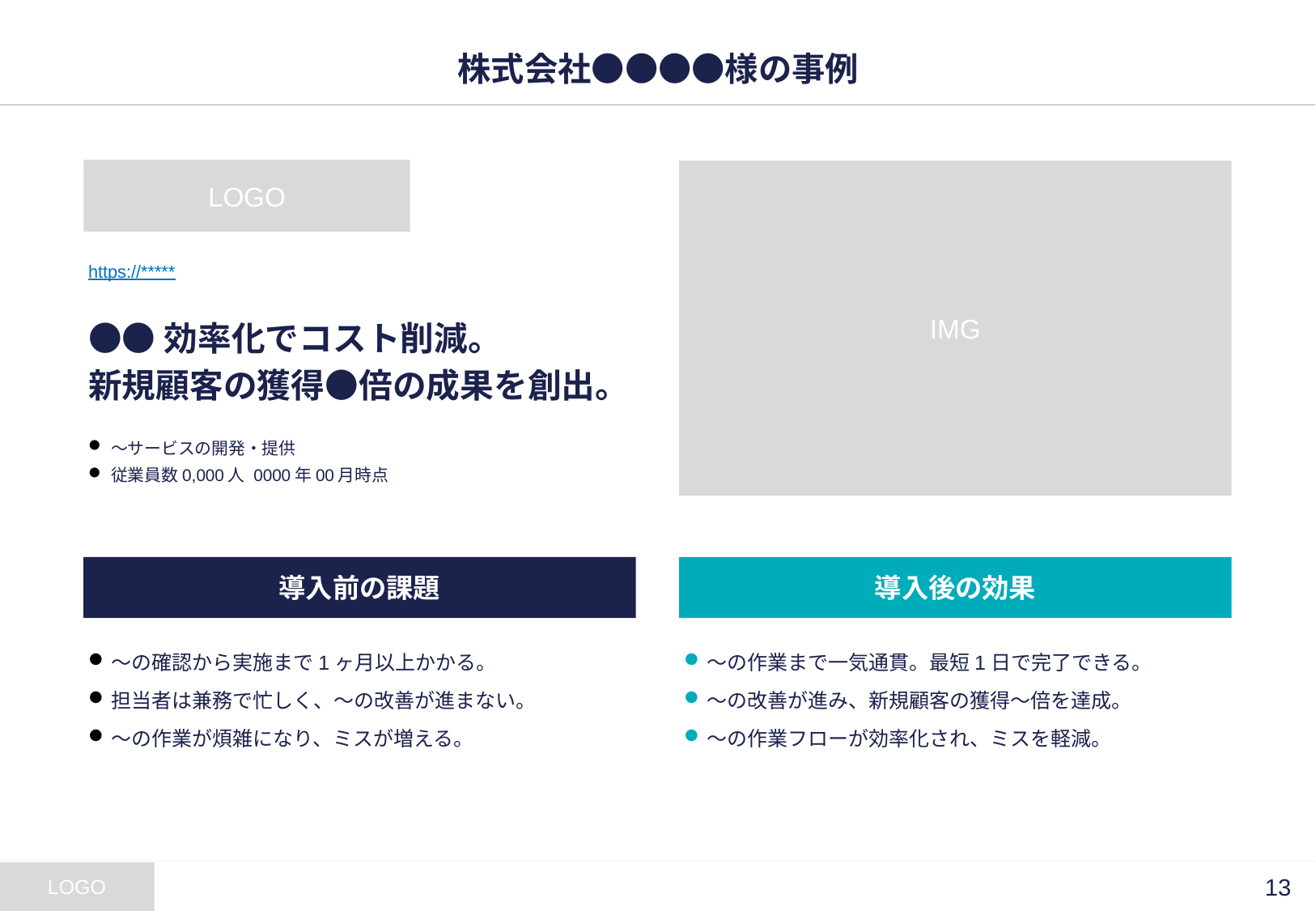

# 株式会社●●●●様の事例
LOGO
IMG
https://*****
●●効率化でコスト削減。
新規顧客の獲得●倍の成果を創出。
〜サービスの開発・提供
従業員数0,000人 0000年00月時点
導入前の課題
導入後の効果
〜の確認から実施まで1ヶ月以上かかる。
担当者は兼務で忙しく、〜の改善が進まない。
〜の作業が煩雑になり、ミスが増える。
〜の作業まで一気通貫。最短1日で完了できる。
〜の改善が進み、新規顧客の獲得〜倍を達成。
〜の作業フローが効率化され、ミスを軽減。

13